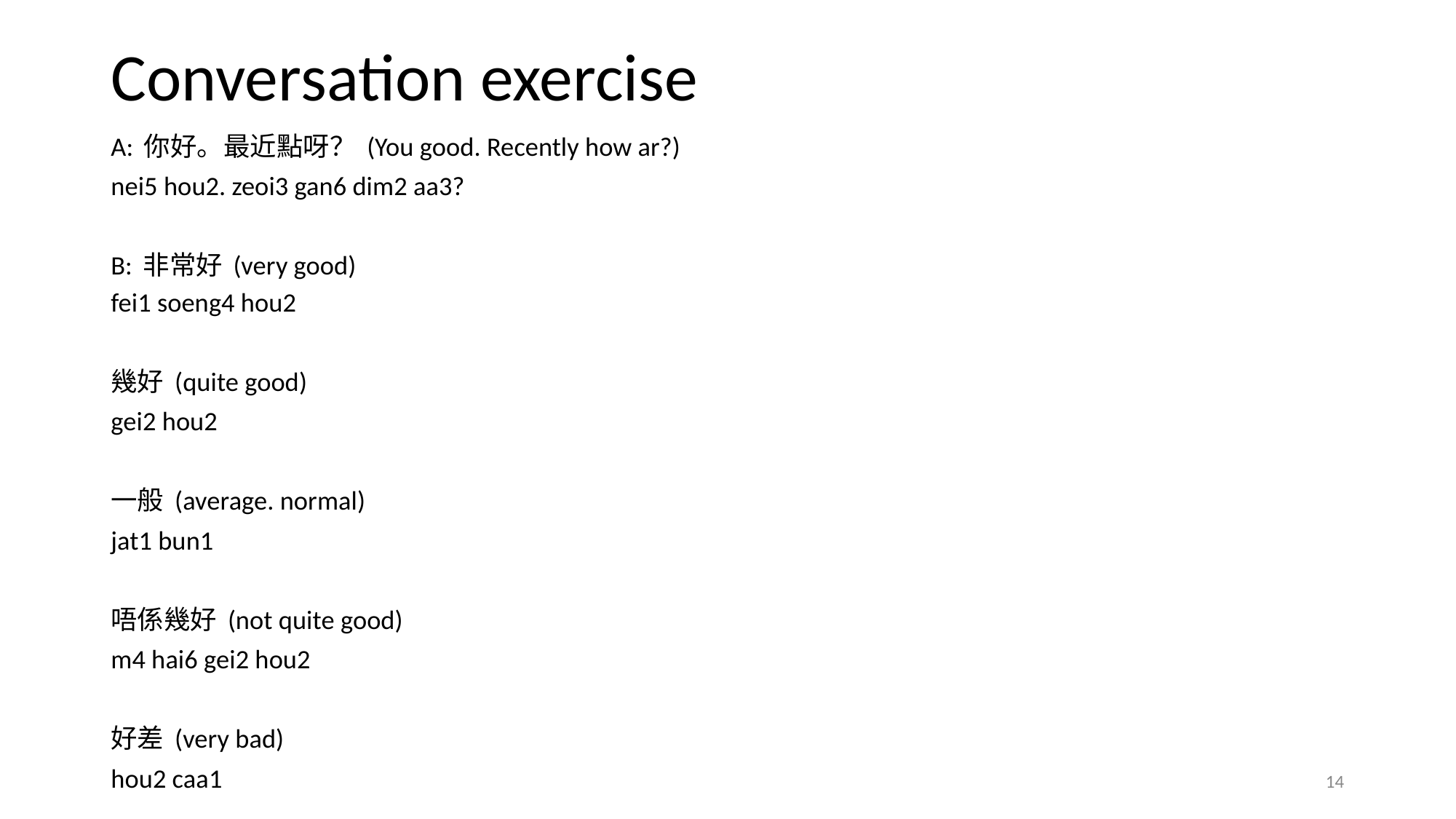

# Conversation exercise
A: 你好。最近點呀？ (You good. Recently how ar?)
nei5 hou2. zeoi3 gan6 dim2 aa3?

B: 非常好 (very good)
fei1 soeng4 hou2

幾好 (quite good)
gei2 hou2

一般 (average. normal)
jat1 bun1

唔係幾好 (not quite good)
m4 hai6 gei2 hou2

好差 (very bad)
hou2 caa1
14